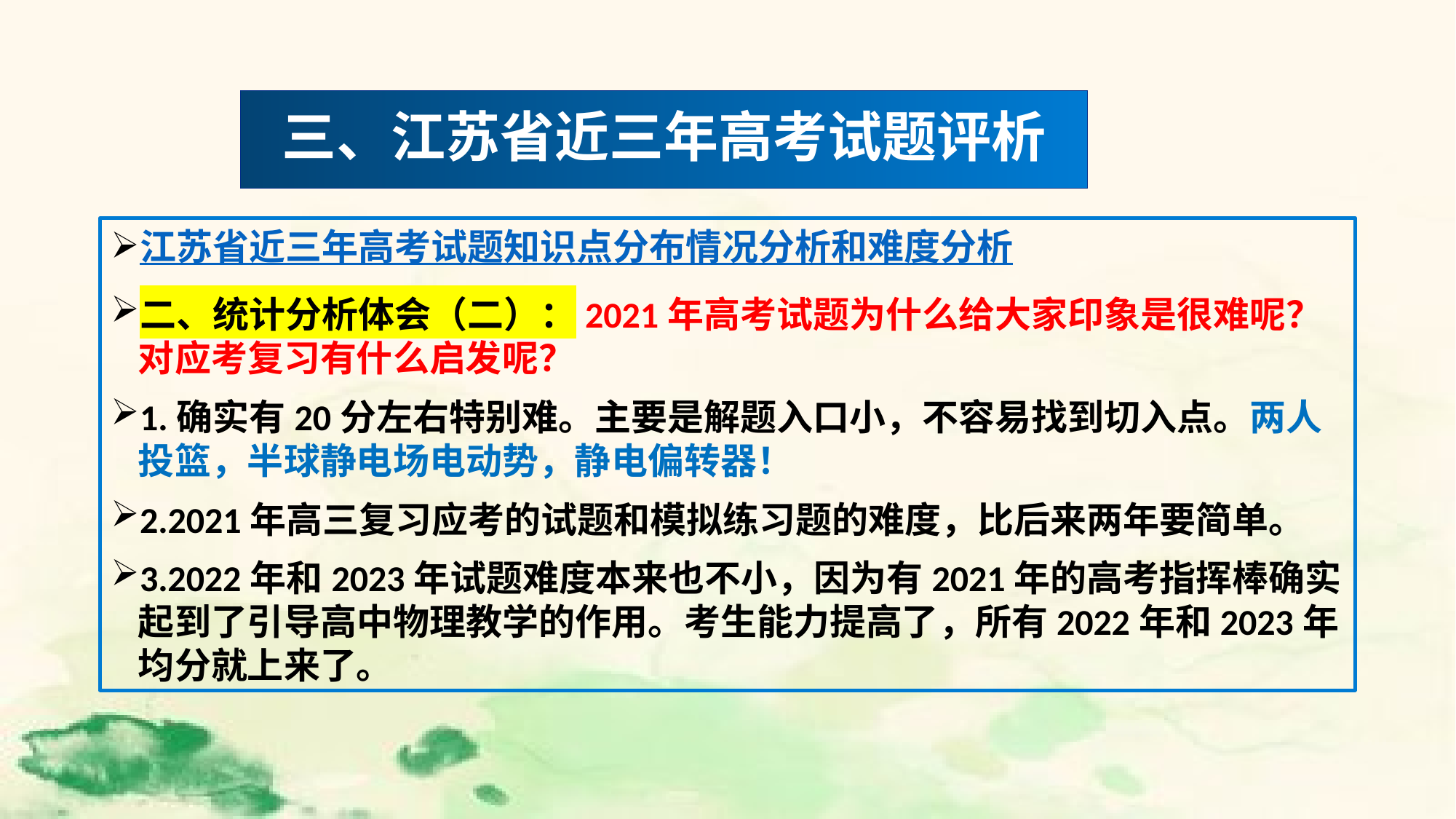

#
三、江苏省近三年高考试题评析
江苏省近三年高考试题知识点分布情况分析和难度分析
二、统计分析体会（二）：2021年高考试题为什么给大家印象是很难呢？对应考复习有什么启发呢？
1.确实有20分左右特别难。主要是解题入口小，不容易找到切入点。两人投篮，半球静电场电动势，静电偏转器！
2.2021年高三复习应考的试题和模拟练习题的难度，比后来两年要简单。
3.2022年和2023年试题难度本来也不小，因为有2021年的高考指挥棒确实起到了引导高中物理教学的作用。考生能力提高了，所有2022年和2023年均分就上来了。